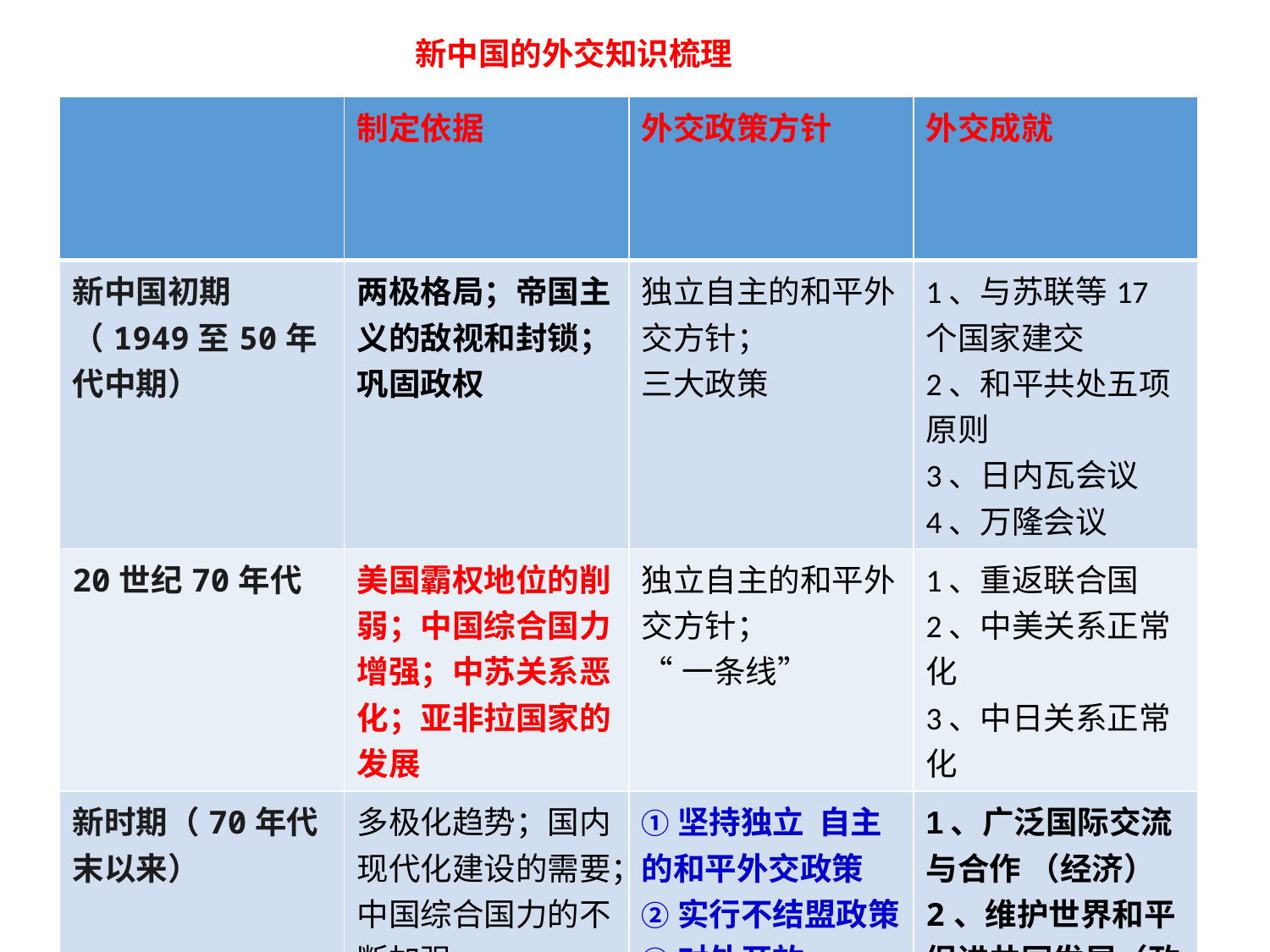

新中国的外交知识梳理
|  | 制定依据 | 外交政策方针 | 外交成就 |
| --- | --- | --- | --- |
| 新中国初期（1949至50年代中期） | 两极格局；帝国主义的敌视和封锁；巩固政权 | 独立自主的和平外交方针； 三大政策 | 1、与苏联等17个国家建交 2、和平共处五项原则 3、日内瓦会议 4、万隆会议 |
| 20世纪70年代 | 美国霸权地位的削弱；中国综合国力增强；中苏关系恶化；亚非拉国家的发展 | 独立自主的和平外交方针； “一条线” | 1、重返联合国 2、中美关系正常化 3、中日关系正常化 |
| 新时期（70年代末以来） | 多极化趋势；国内现代化建设的需要；中国综合国力的不断加强 | ①坚持独立 自主的和平外交政策 ②实行不结盟政策 ③对外开放 | 1、广泛国际交流与合作 （经济） 2、维护世界和平促进共同发展（政治） |